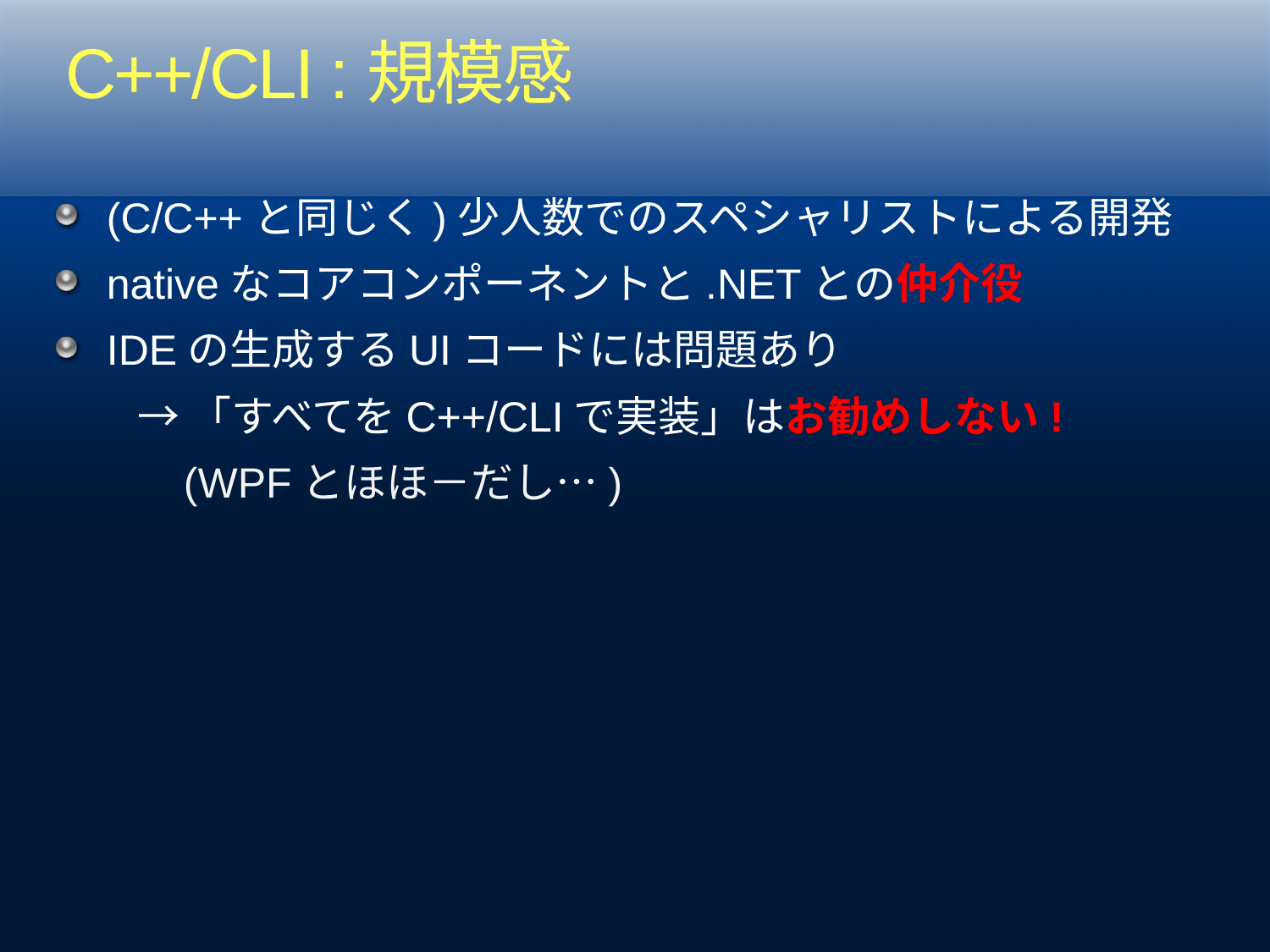

# C++/CLI :規模感
(C/C++と同じく)少人数でのスペシャリストによる開発
nativeなコアコンポーネントと.NETとの仲介役
IDEの生成するUIコードには問題あり
　　→ 「すべてをC++/CLIで実装」はお勧めしない!
           (WPFとほほ－だし…)